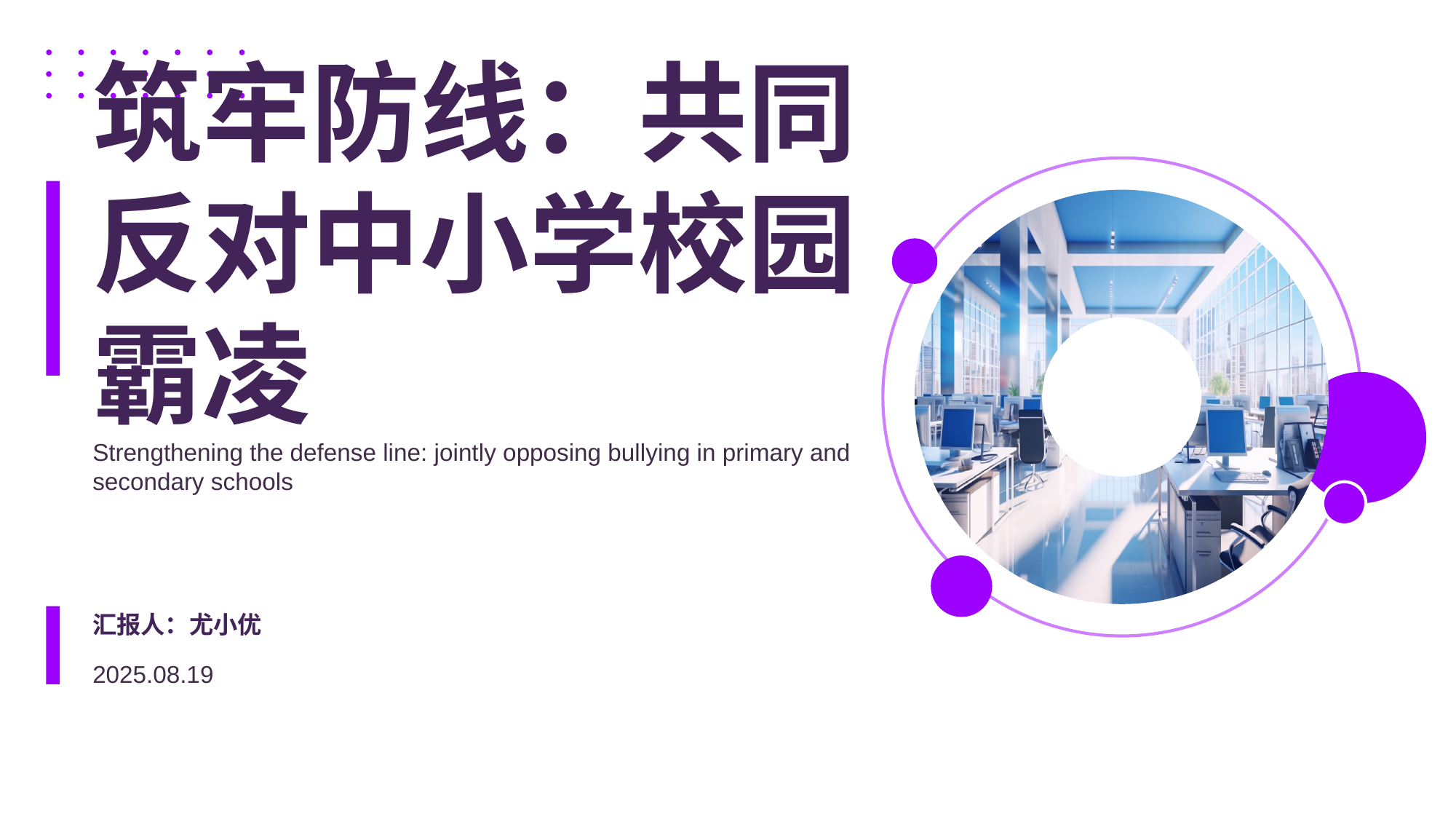

筑牢防线：共同反对中小学校园霸凌

Strengthening the defense line: jointly opposing bullying in primary and secondary schools

汇报人：尤小优

2025.08.19